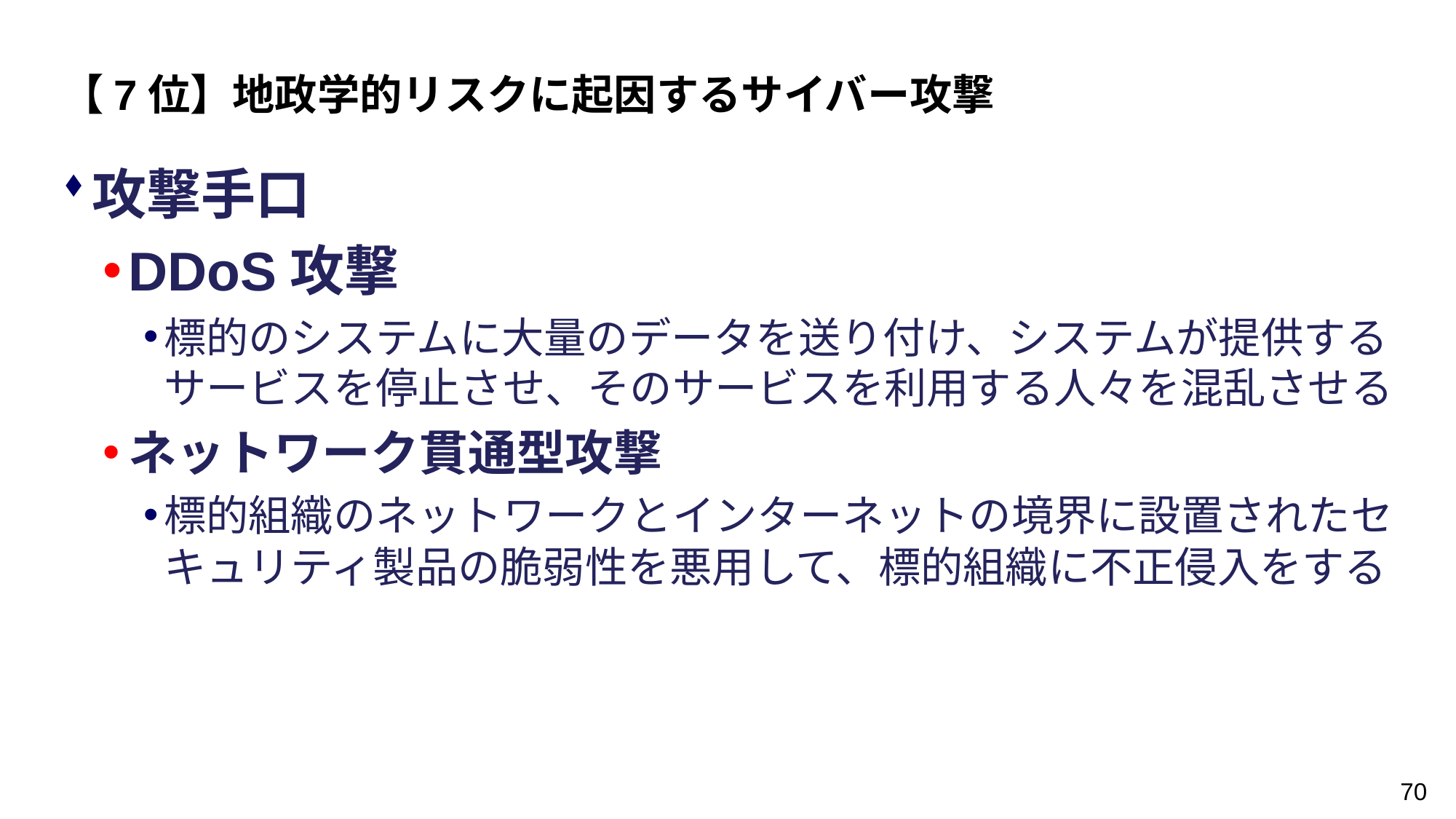

【7位】地政学的リスクに起因するサイバー攻撃
攻撃手口
DDoS攻撃
標的のシステムに大量のデータを送り付け、システムが提供するサービスを停止させ、そのサービスを利用する人々を混乱させる
ネットワーク貫通型攻撃
標的組織のネットワークとインターネットの境界に設置されたセキュリティ製品の脆弱性を悪用して、標的組織に不正侵入をする
70